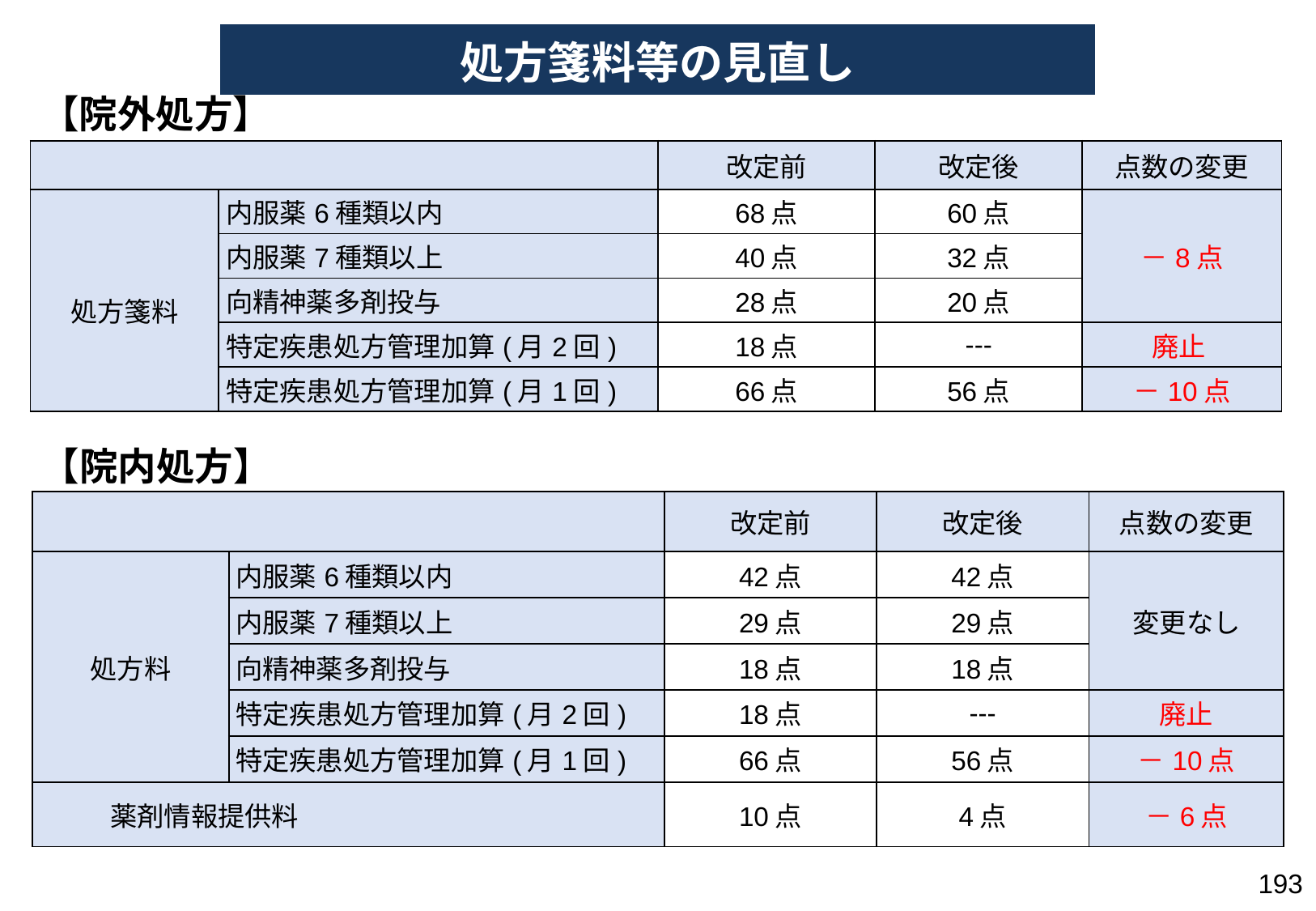

| 処方箋料等の見直し |
| --- |
|  |
| --- |
【院外処方】
|  |  | 改定前 | 改定後 | 点数の変更 |
| --- | --- | --- | --- | --- |
| 処方箋料 | 内服薬6種類以内 | 68点 | 60点 | －8点 |
|  | 内服薬7種類以上 | 40点 | 32点 |  |
|  | 向精神薬多剤投与 | 28点 | 20点 |  |
|  | 特定疾患処方管理加算(月2回) | 18点 | --- | 廃止 |
|  | 特定疾患処方管理加算(月1回) | 66点 | 56点 | －10点 |
【院内処方】

|  |  | 改定前 | 改定後 | 点数の変更 |
| --- | --- | --- | --- | --- |
| 処方料 | 内服薬6種類以内 | 42点 | 42点 | 変更なし |
|  | 内服薬7種類以上 | 29点 | 29点 |  |
|  | 向精神薬多剤投与 | 18点 | 18点 |  |
|  | 特定疾患処方管理加算(月2回) | 18点 | --- | 廃止 |
|  | 特定疾患処方管理加算(月1回) | 66点 | 56点 | －10点 |
| 薬剤情報提供料 |  | 10点 | 4点 | －6点 |
193